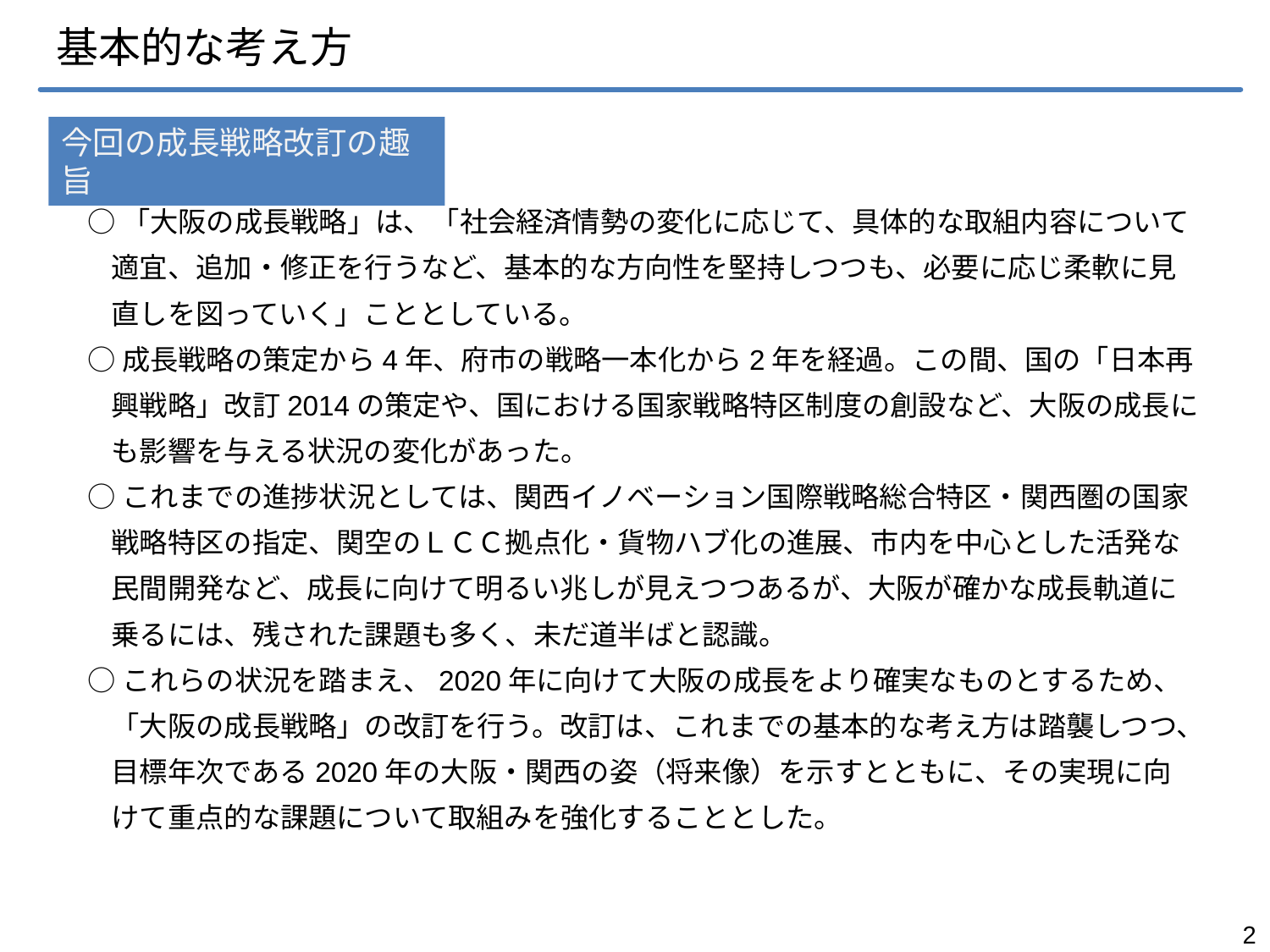

基本的な考え方
今回の成長戦略改訂の趣旨
○「大阪の成長戦略」は、「社会経済情勢の変化に応じて、具体的な取組内容について適宜、追加・修正を行うなど、基本的な方向性を堅持しつつも、必要に応じ柔軟に見直しを図っていく」こととしている。
○成長戦略の策定から4年、府市の戦略一本化から2年を経過。この間、国の「日本再興戦略」改訂2014の策定や、国における国家戦略特区制度の創設など、大阪の成長にも影響を与える状況の変化があった。
○これまでの進捗状況としては、関西イノベーション国際戦略総合特区・関西圏の国家戦略特区の指定、関空のＬＣＣ拠点化・貨物ハブ化の進展、市内を中心とした活発な民間開発など、成長に向けて明るい兆しが見えつつあるが、大阪が確かな成長軌道に乗るには、残された課題も多く、未だ道半ばと認識。
○これらの状況を踏まえ、2020年に向けて大阪の成長をより確実なものとするため、「大阪の成長戦略」の改訂を行う。改訂は、これまでの基本的な考え方は踏襲しつつ、目標年次である2020年の大阪・関西の姿（将来像）を示すとともに、その実現に向けて重点的な課題について取組みを強化することとした。
2